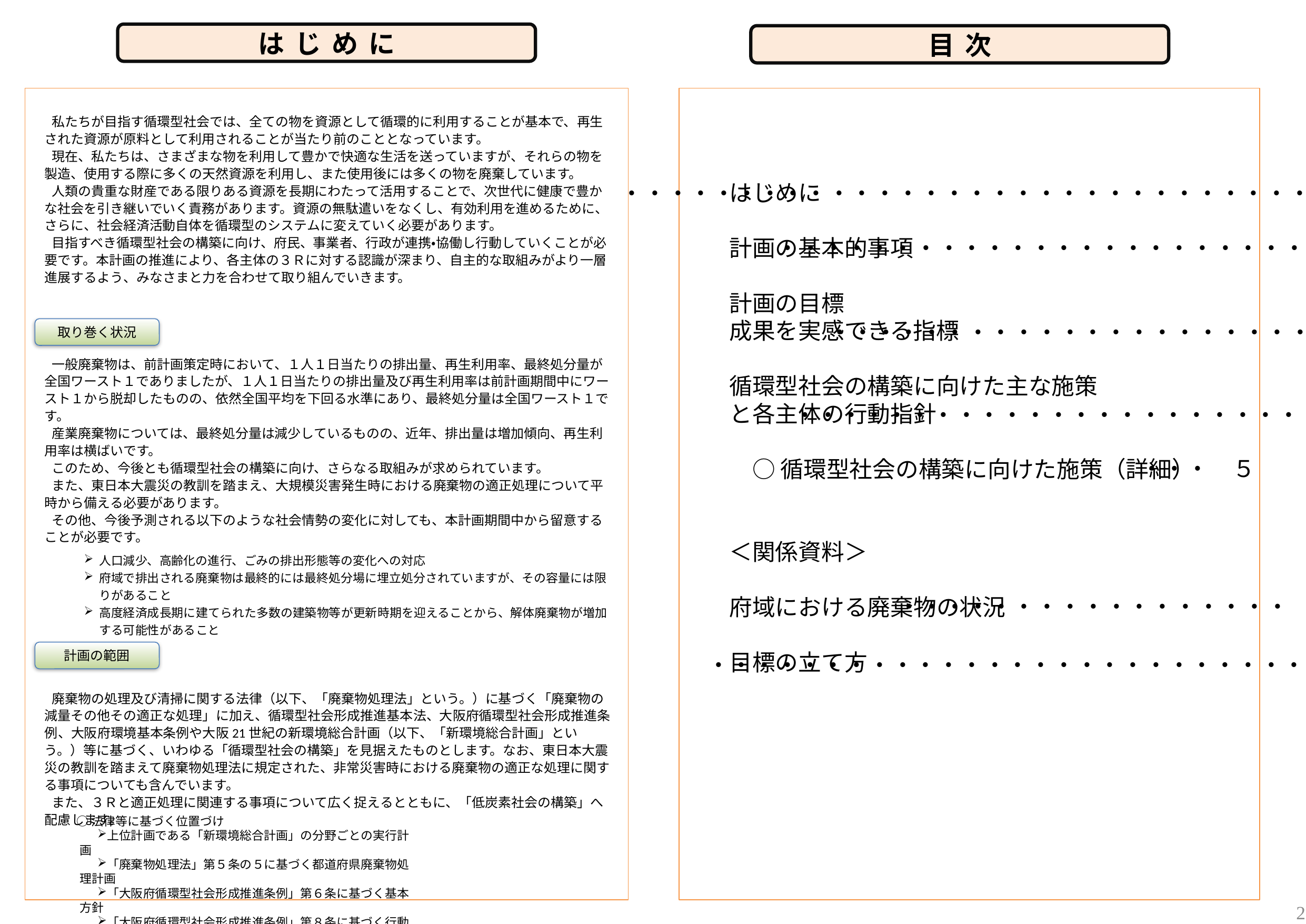

はじめに
目次

私たちが目指す循環型社会では、全ての物を資源として循環的に利用することが基本で、再生された資源が原料として利用されることが当たり前のこととなっています。
現在、私たちは、さまざまな物を利用して豊かで快適な生活を送っていますが、それらの物を製造、使用する際に多くの天然資源を利用し、また使用後には多くの物を廃棄しています。
人類の貴重な財産である限りある資源を長期にわたって活用することで、次世代に健康で豊かな社会を引き継いでいく責務があります。資源の無駄遣いをなくし、有効利用を進めるために、さらに、社会経済活動自体を循環型のシステムに変えていく必要があります。
目指すべき循環型社会の構築に向け、府民、事業者、行政が連携・協働し行動していくことが必要です。本計画の推進により、各主体の３Ｒに対する認識が深まり、自主的な取組みがより一層進展するよう、みなさまと力を合わせて取り組んでいきます。

一般廃棄物は、前計画策定時において、１人１日当たりの排出量、再生利用率、最終処分量が全国ワースト１でありましたが、１人１日当たりの排出量及び再生利用率は前計画期間中にワースト１から脱却したものの、依然全国平均を下回る水準にあり、最終処分量は全国ワースト１です。
産業廃棄物については、最終処分量は減少しているものの、近年、排出量は増加傾向、再生利用率は横ばいです。
このため、今後とも循環型社会の構築に向け、さらなる取組みが求められています。
また、東日本大震災の教訓を踏まえ、大規模災害発生時における廃棄物の適正処理について平時から備える必要があります。
その他、今後予測される以下のような社会情勢の変化に対しても、本計画期間中から留意することが必要です。

人口減少、高齢化の進行、ごみの排出形態等の変化への対応
府域で排出される廃棄物は最終的には最終処分場に埋立処分されていますが、その容量には限りがあること
高度経済成長期に建てられた多数の建築物等が更新時期を迎えることから、解体廃棄物が増加する可能性があること

廃棄物の処理及び清掃に関する法律（以下、「廃棄物処理法」という。）に基づく「廃棄物の減量その他その適正な処理」に加え、循環型社会形成推進基本法、大阪府循環型社会形成推進条例、大阪府環境基本条例や大阪21世紀の新環境総合計画（以下、「新環境総合計画」という。）等に基づく、いわゆる「循環型社会の構築」を見据えたものとします。なお、東日本大震災の教訓を踏まえて廃棄物処理法に規定された、非常災害時における廃棄物の適正な処理に関する事項についても含んでいます。
また、３Ｒと適正処理に関連する事項について広く捉えるとともに、「低炭素社会の構築」へ配慮します。

はじめに

計画の基本的事項

計画の目標
成果を実感できる指標

循環型社会の構築に向けた主な施策
と各主体の行動指針

　○ 循環型社会の構築に向けた施策（詳細）

＜関係資料＞

府域における廃棄物の状況

目標の立て方
・・・・・・・・・・・・・・・・・・・・・・・・・・・・・・・・・　１
・・・・・・・・・・・・・・・・・・・・・・・・　２
・・・・・・・・・・・・・・・・・・・・・　３
取り巻く状況
・・・・・・・・・・・・・・・・・・・・・・・　４
・・・　５
・・・・・・・・・・・・・・・・・　７
計画の範囲
・・・・・・・・・・・・・・・・・・・・・・・・・・・・　９
　○ 法律等に基づく位置づけ
上位計画である「新環境総合計画」の分野ごとの実行計画
「廃棄物処理法」第５条の５に基づく都道府県廃棄物処理計画
「大阪府循環型社会形成推進条例」第６条に基づく基本方針
「大阪府循環型社会形成推進条例」第８条に基づく行動指針
2